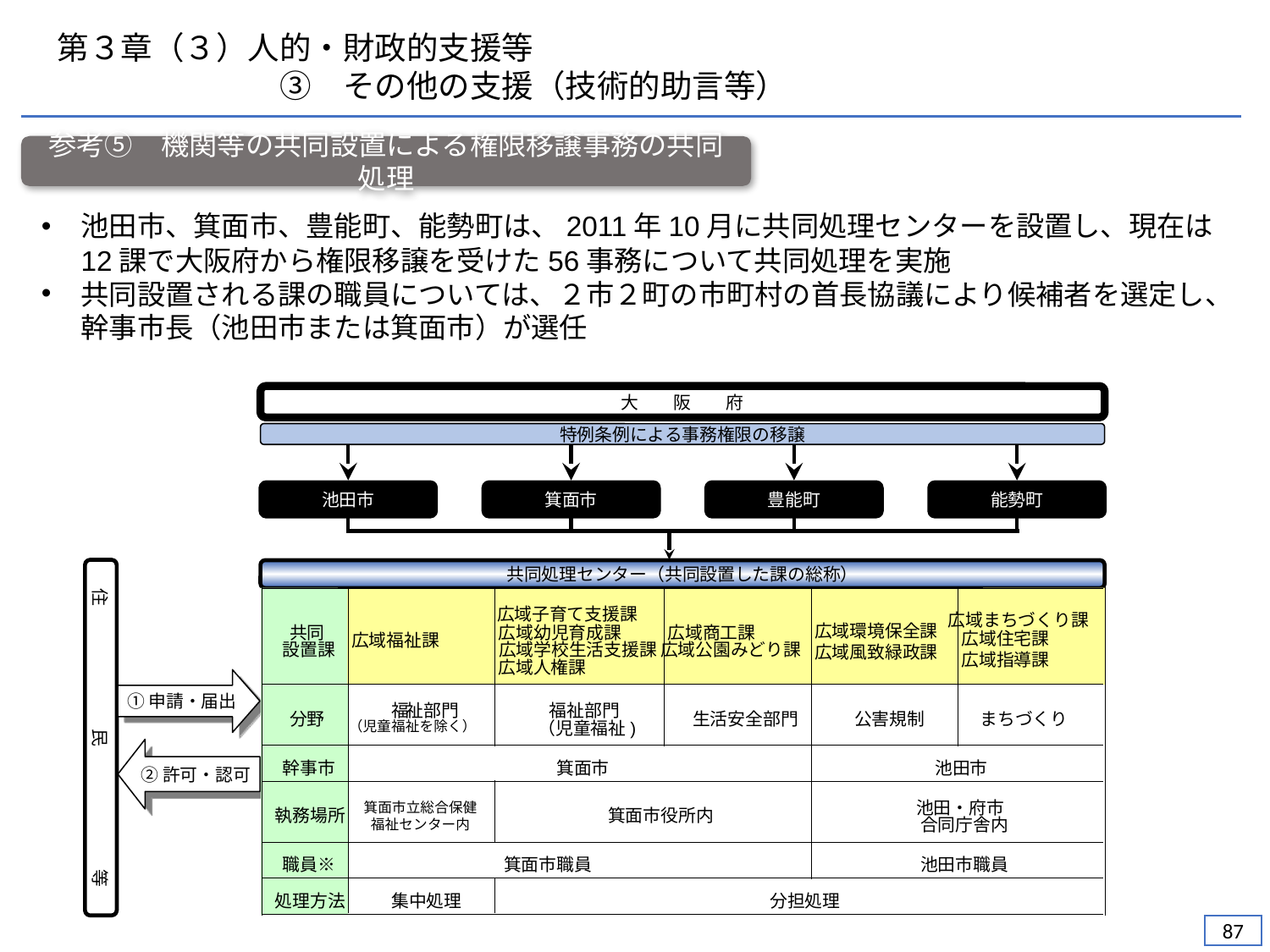

第３章（３）人的・財政的支援等
　　　　　　　③　その他の支援（技術的助言等）
参考⑤　機関等の共同設置による権限移譲事務の共同処理
池田市、箕面市、豊能町、能勢町は、2011年10月に共同処理センターを設置し、現在は12課で大阪府から権限移譲を受けた56事務について共同処理を実施
共同設置される課の職員については、２市２町の市町村の首長協議により候補者を選定し、幹事市長（池田市または箕面市）が選任
大　　阪　　府
特例条例による事務権限の移譲
池田市
箕面市
豊能町
能勢町
住　　　　　　　民　　　　　　　等
共同処理センター（共同設置した課の総称）

広域子育て支援課
広域まちづくり課
広域環境保全課
広域風致緑政課
共同
広域幼児育成課
広域商工課
広域住宅課
広域指導課
広域福祉課
設置課
広域学校生活支援課
広域公園みどり課
広域人権課

福
祉部門
福祉部門
分野
生活安全部門
公害規制
まちづくり
（児童福祉を除く）
（児童福祉)

幹事市
箕面市
池田市

池田・府市
箕面市立総合保健
福祉センター内
執務場所
箕面市役所内
合同庁舎内

職員※
箕面市職員
池田市職員

処理方法
集中処理
分担処理

①申請・届出
②許可・認可
87